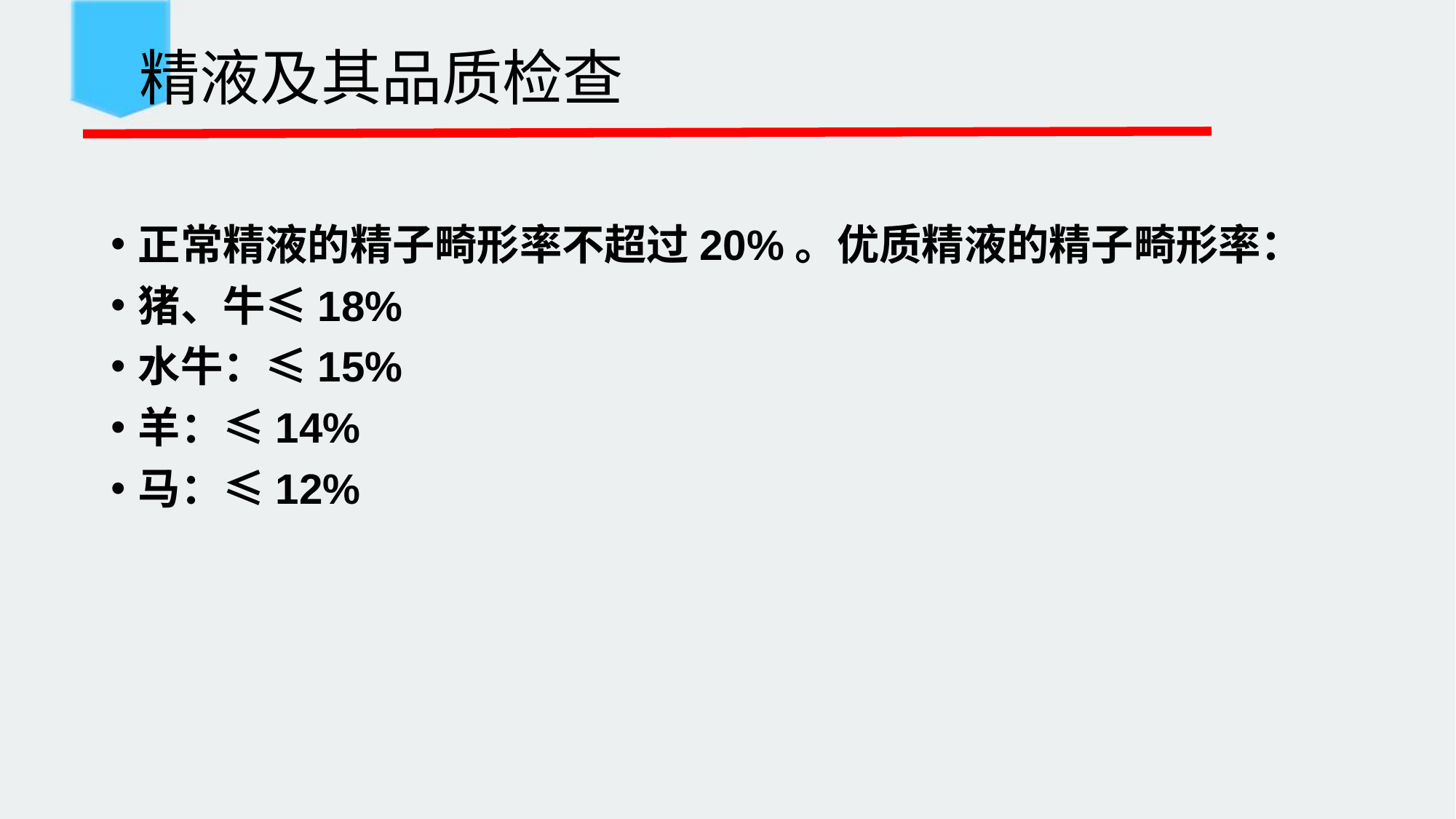

精液及其品质检查
正常精液的精子畸形率不超过20%。优质精液的精子畸形率：
猪、牛≤18%
水牛：≤15%
羊：≤14%
马：≤12%